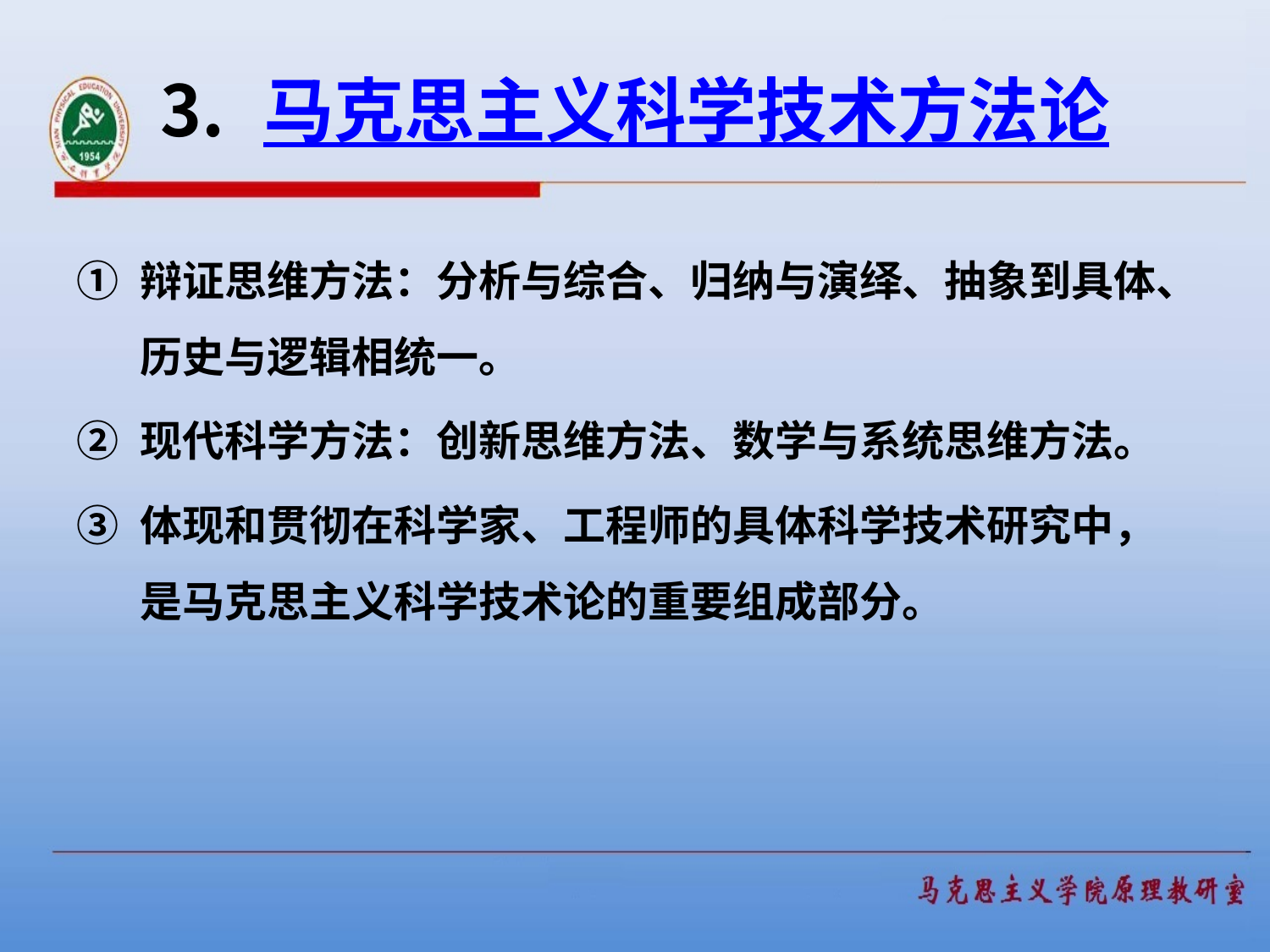

# 马克思主义科学技术方法论
辩证思维方法：分析与综合、归纳与演绎、抽象到具体、历史与逻辑相统一。
现代科学方法：创新思维方法、数学与系统思维方法。
体现和贯彻在科学家、工程师的具体科学技术研究中，是马克思主义科学技术论的重要组成部分。